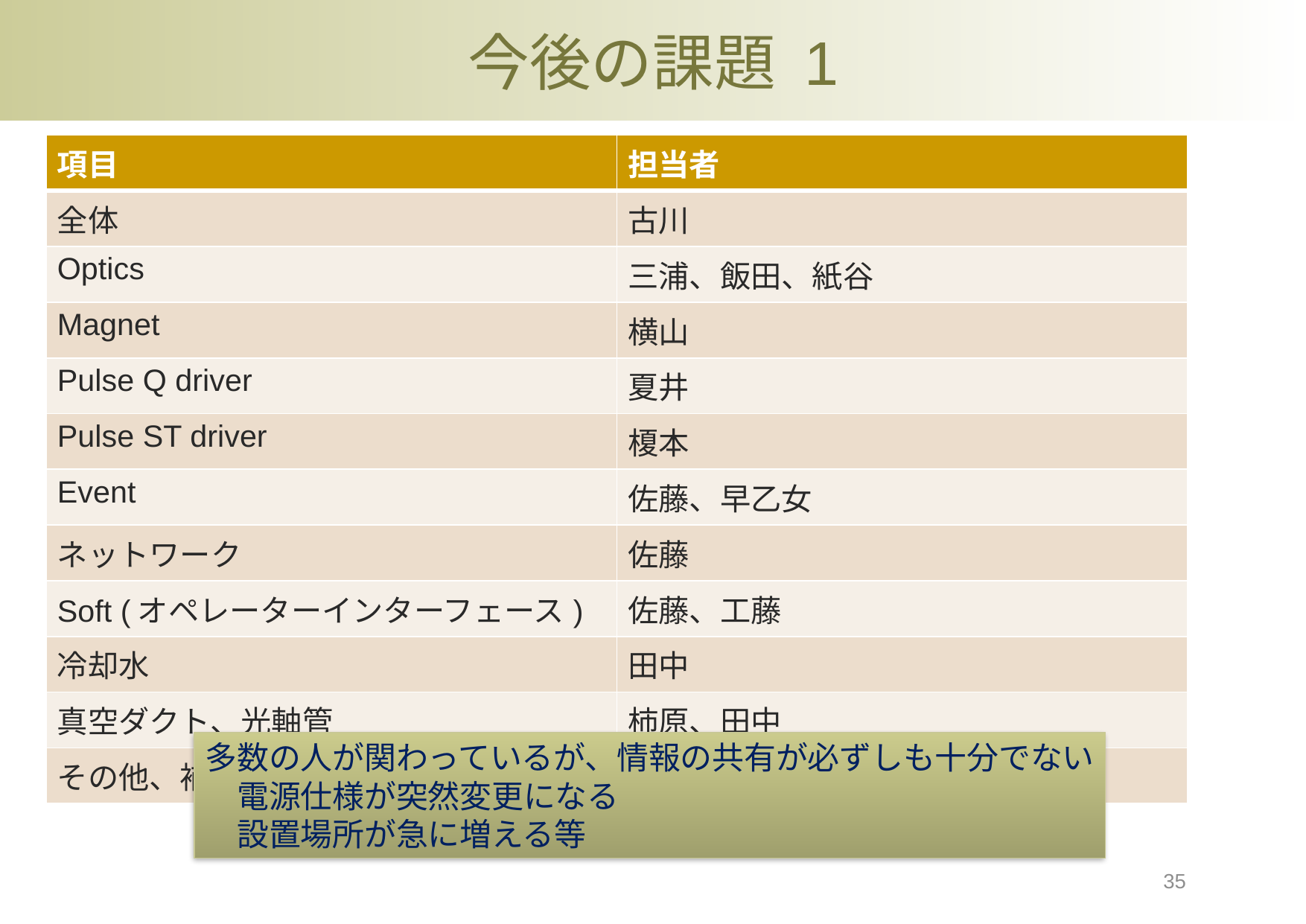

# 今後の課題 1
| 項目 | 担当者 |
| --- | --- |
| 全体 | 古川 |
| Optics | 三浦、飯田、紙谷 |
| Magnet | 横山 |
| Pulse Q driver | 夏井 |
| Pulse ST driver | 榎本 |
| Event | 佐藤、早乙女 |
| ネットワーク | 佐藤 |
| Soft (オペレーターインターフェース) | 佐藤、工藤 |
| 冷却水 | 田中 |
| 真空ダクト、光軸管 | 柿原、田中 |
| その他、補集合 | 榎本 |
多数の人が関わっているが、情報の共有が必ずしも十分でない
　電源仕様が突然変更になる
　設置場所が急に増える等

35